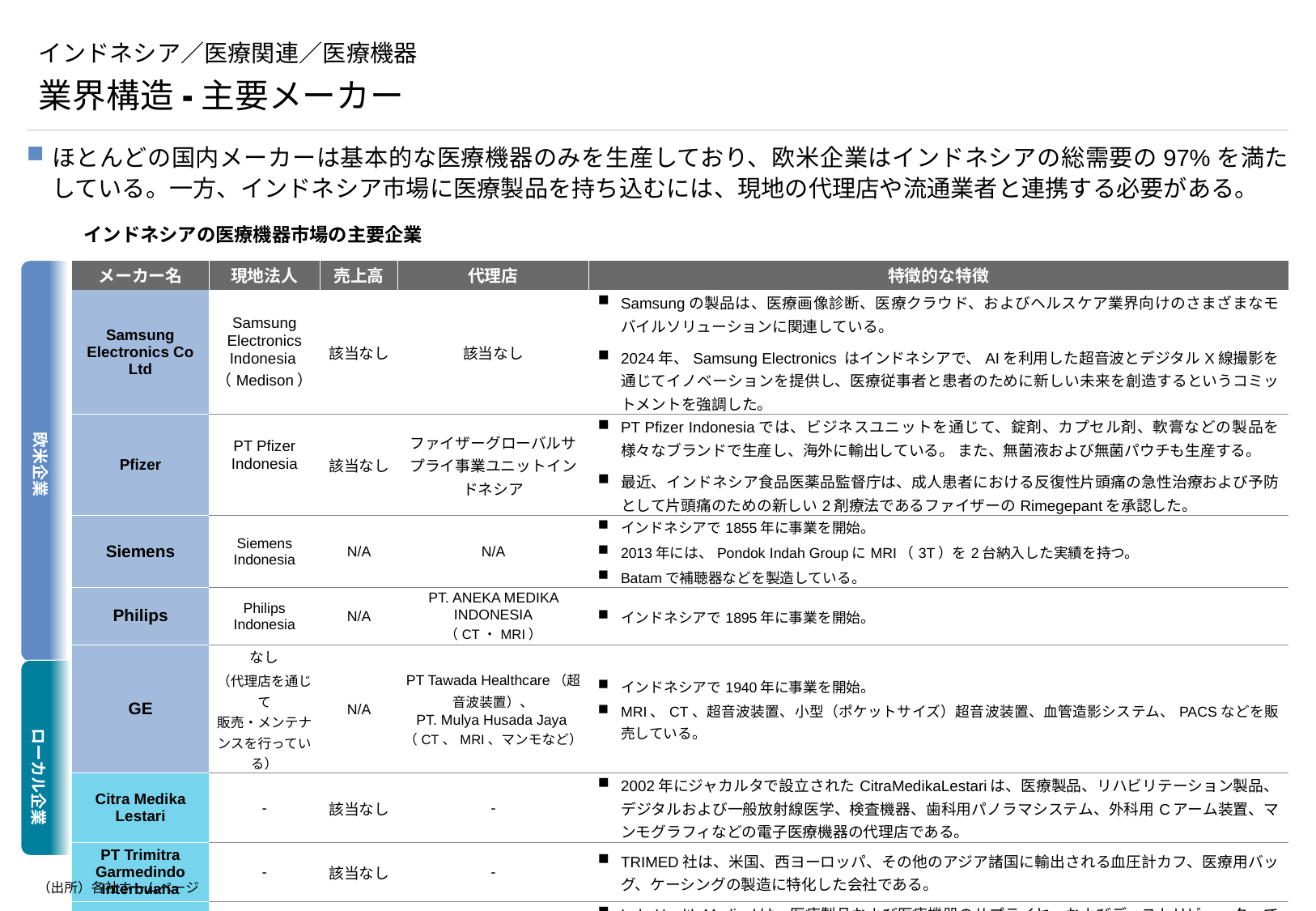

# インドネシア／医療関連／医療機器
業界構造-主要メーカー
ほとんどの国内メーカーは基本的な医療機器のみを生産しており、欧米企業はインドネシアの総需要の97%を満たしている。一方、インドネシア市場に医療製品を持ち込むには、現地の代理店や流通業者と連携する必要がある。
インドネシアの医療機器市場の主要企業
欧米企業

|  | メーカー名 | 現地法人 | 売上高 | 代理店 | 特徴的な特徴 |
| --- | --- | --- | --- | --- | --- |
|  | Samsung Electronics Co Ltd | Samsung Electronics Indonesia（Medison） | 該当なし | 該当なし | Samsungの製品は、医療画像診断、医療クラウド、およびヘルスケア業界向けのさまざまなモバイルソリューションに関連している。 2024年、Samsung Electronics はインドネシアで、AIを利用した超音波とデジタルX線撮影を通じてイノベーションを提供し、医療従事者と患者のために新しい未来を創造するというコミットメントを強調した。 |
|  | Pfizer | PT Pfizer Indonesia | 該当なし | ファイザーグローバルサプライ事業ユニットインドネシア | PT Pfizer Indonesiaでは、ビジネスユニットを通じて、錠剤、カプセル剤、軟膏などの製品を様々なブランドで生産し、海外に輸出している。 また、無菌液および無菌パウチも生産する。 最近、インドネシア食品医薬品監督庁は、成人患者における反復性片頭痛の急性治療および予防として片頭痛のための新しい2剤療法であるファイザーのRimegepantを承認した。 |
|  | Siemens | Siemens Indonesia | N/A | N/A | インドネシアで1855年に事業を開始。 2013年には、Pondok Indah GroupにMRI（3T）を2台納入した実績を持つ。 Batamで補聴器などを製造している。 |
|  | Philips | Philips Indonesia | N/A | PT. ANEKA MEDIKA INDONESIA （CT・MRI） | インドネシアで1895年に事業を開始。 |
|  | GE | なし （代理店を通じて 販売・メンテナンスを行っている） | N/A | PT Tawada Healthcare（超音波装置）、 PT. Mulya Husada Jaya（CT、MRI、マンモなど） | インドネシアで1940年に事業を開始。 MRI、CT、超音波装置、小型（ポケットサイズ）超音波装置、血管造影システム、PACSなどを販売している。 |
|  | Citra Medika Lestari | - | 該当なし | - | 2002年にジャカルタで設立されたCitraMedikaLestariは、医療製品、リハビリテーション製品、デジタルおよび一般放射線医学、検査機器、歯科用パノラマシステム、外科用Cアーム装置、マンモグラフィなどの電子医療機器の代理店である。 |
|  | PT Trimitra Garmedindo Interbuana | - | 該当なし | - | TRIMED社は、米国、西ヨーロッパ、その他のアジア諸国に輸出される血圧計カフ、医療用バッグ、ケーシングの製造に特化した会社である。 |
|  | Indo Health Medical | - | 該当なし | - | Indo Health Medicalは、医療製品および医療機器のサプライヤーおよびディストリビューターである。 国内外のヘルスケア関連メーカーとの提携を進め、欧米、アフリカ、アジアなどに製品を輸出している。 |
|  | Andini Sarana | - | N/A | - | 1983年に創業。従業員数は単体で100名程度。超音波装置、歯科用機器などを製造・販売している。 |
ローカル企業

（出所）各社ホームページ